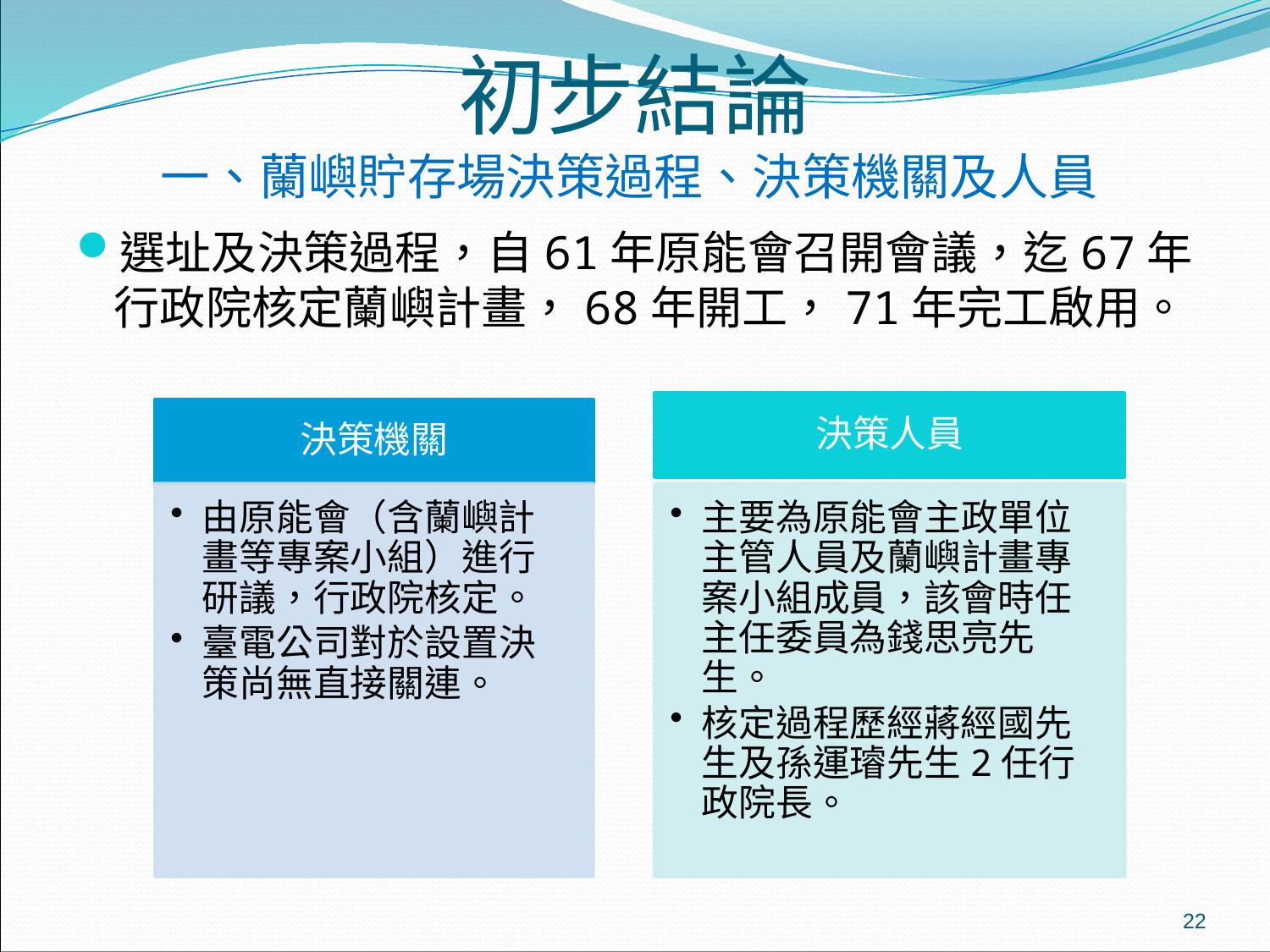

# 初步結論 一、蘭嶼貯存場決策過程、決策機關及人員
選址及決策過程，自61年原能會召開會議，迄67年行政院核定蘭嶼計畫，68年開工，71年完工啟用。
決策機關
由原能會（含蘭嶼計畫等專案小組）進行研議，行政院核定。
臺電公司對於設置決策尚無直接關連。
決策人員
主要為原能會主政單位主管人員及蘭嶼計畫專案小組成員，該會時任主任委員為錢思亮先生。
核定過程歷經蔣經國先生及孫運璿先生2任行政院長。
22